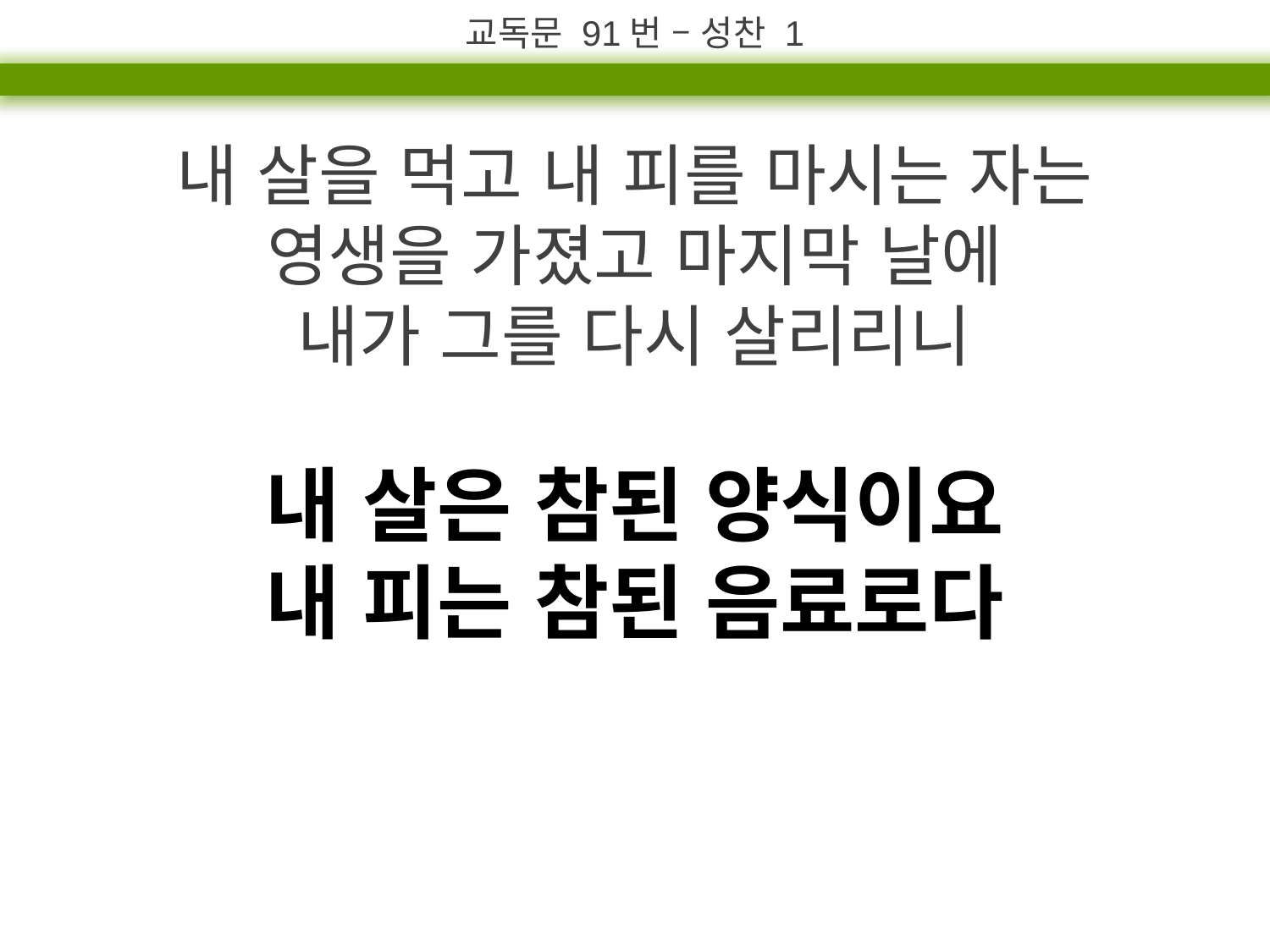

교독문 91번 – 성찬 1

내 살을 먹고 내 피를 마시는 자는
영생을 가졌고 마지막 날에
내가 그를 다시 살리리니
내 살은 참된 양식이요
내 피는 참된 음료로다